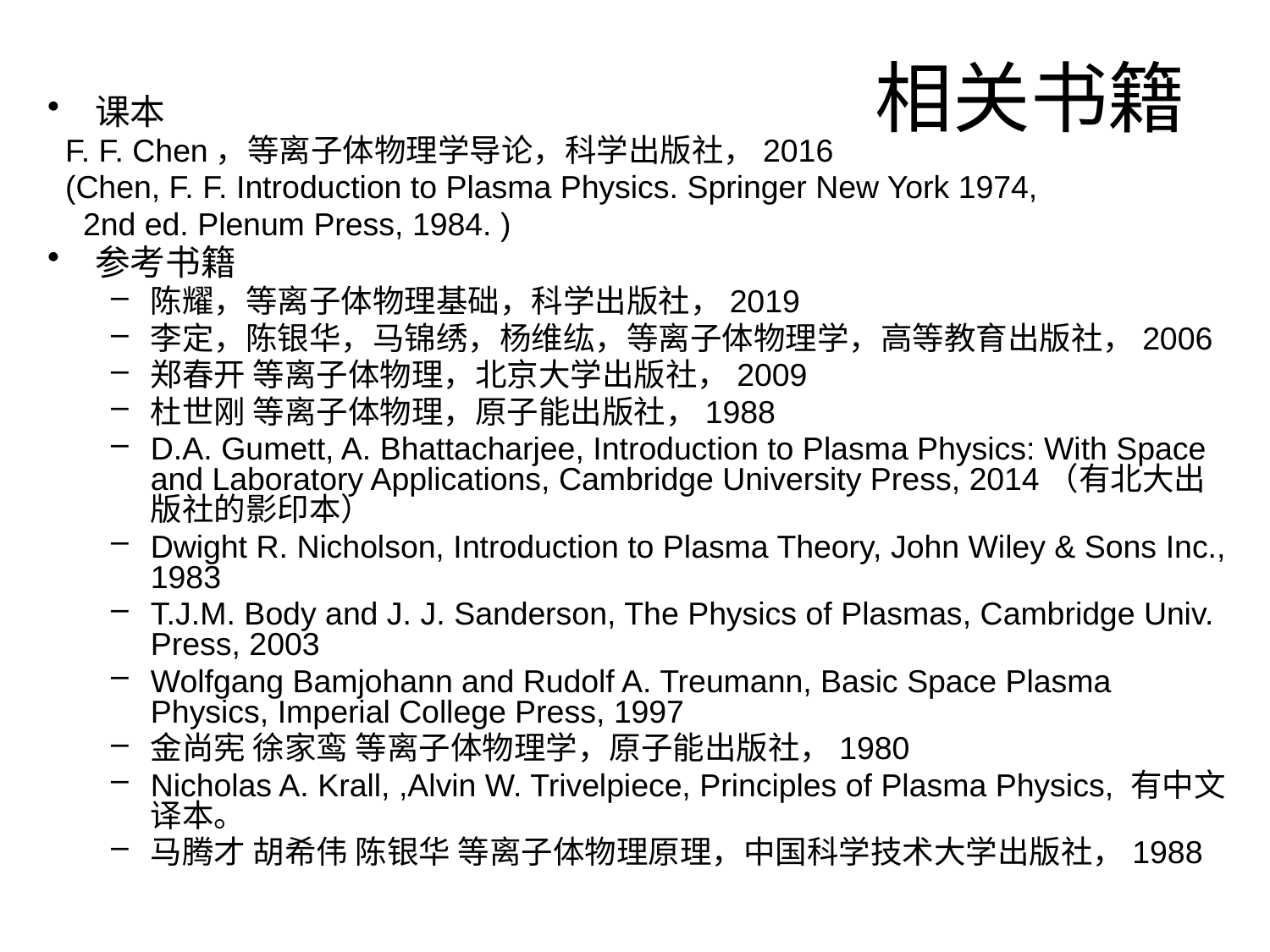

# 相关书籍
课本
  F. F. Chen，等离子体物理学导论，科学出版社，2016
  (Chen, F. F. Introduction to Plasma Physics. Springer New York 1974,
    2nd ed. Plenum Press, 1984. )
参考书籍
陈耀，等离子体物理基础，科学出版社，2019
李定，陈银华，马锦绣，杨维纮，等离子体物理学，高等教育出版社，2006
郑春开 等离子体物理，北京大学出版社，2009
杜世刚 等离子体物理，原子能出版社，1988
D.A. Gumett, A. Bhattacharjee, Introduction to Plasma Physics: With Space and Laboratory Applications, Cambridge University Press, 2014（有北大出版社的影印本）
Dwight R. Nicholson, Introduction to Plasma Theory, John Wiley & Sons Inc., 1983
T.J.M. Body and J. J. Sanderson, The Physics of Plasmas, Cambridge Univ. Press, 2003
Wolfgang Bamjohann and Rudolf A. Treumann, Basic Space Plasma Physics, Imperial College Press, 1997
金尚宪 徐家鸾 等离子体物理学，原子能出版社，1980
Nicholas A. Krall, ,Alvin W. Trivelpiece, Principles of Plasma Physics, 有中文译本。
马腾才 胡希伟 陈银华 等离子体物理原理，中国科学技术大学出版社，1988